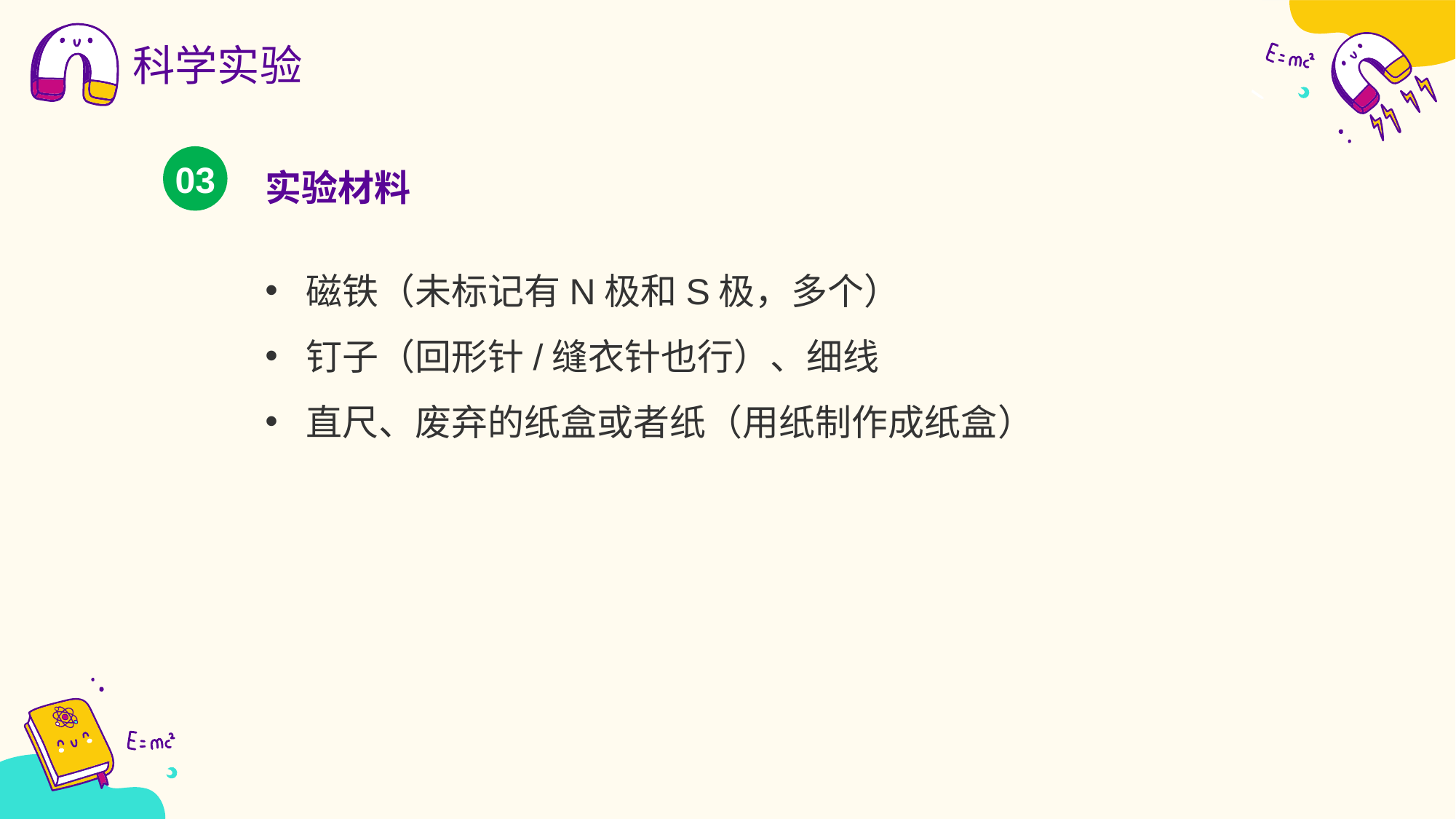

科学实验
实验材料
03
磁铁（未标记有N极和S极，多个）
钉子（回形针/缝衣针也行）、细线
直尺、废弃的纸盒或者纸（用纸制作成纸盒）